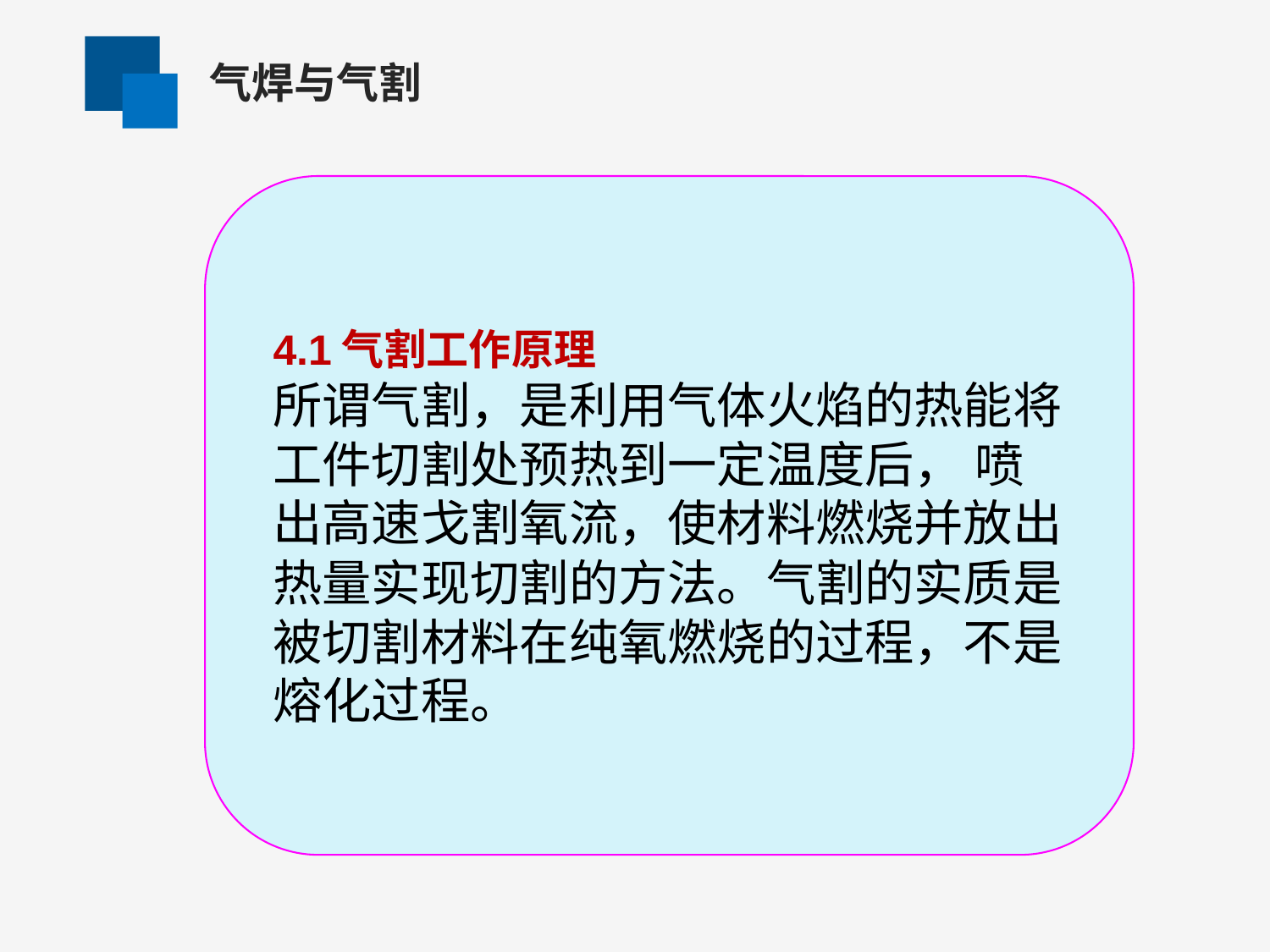

气焊与气割

4.1气割工作原理
所谓气割，是利用气体火焰的热能将工件切割处预热到一定温度后， 喷出高速戈割氧流，使材料燃烧并放出热量实现切割的方法。气割的实质是被切割材料在纯氧燃烧的过程，不是熔化过程。